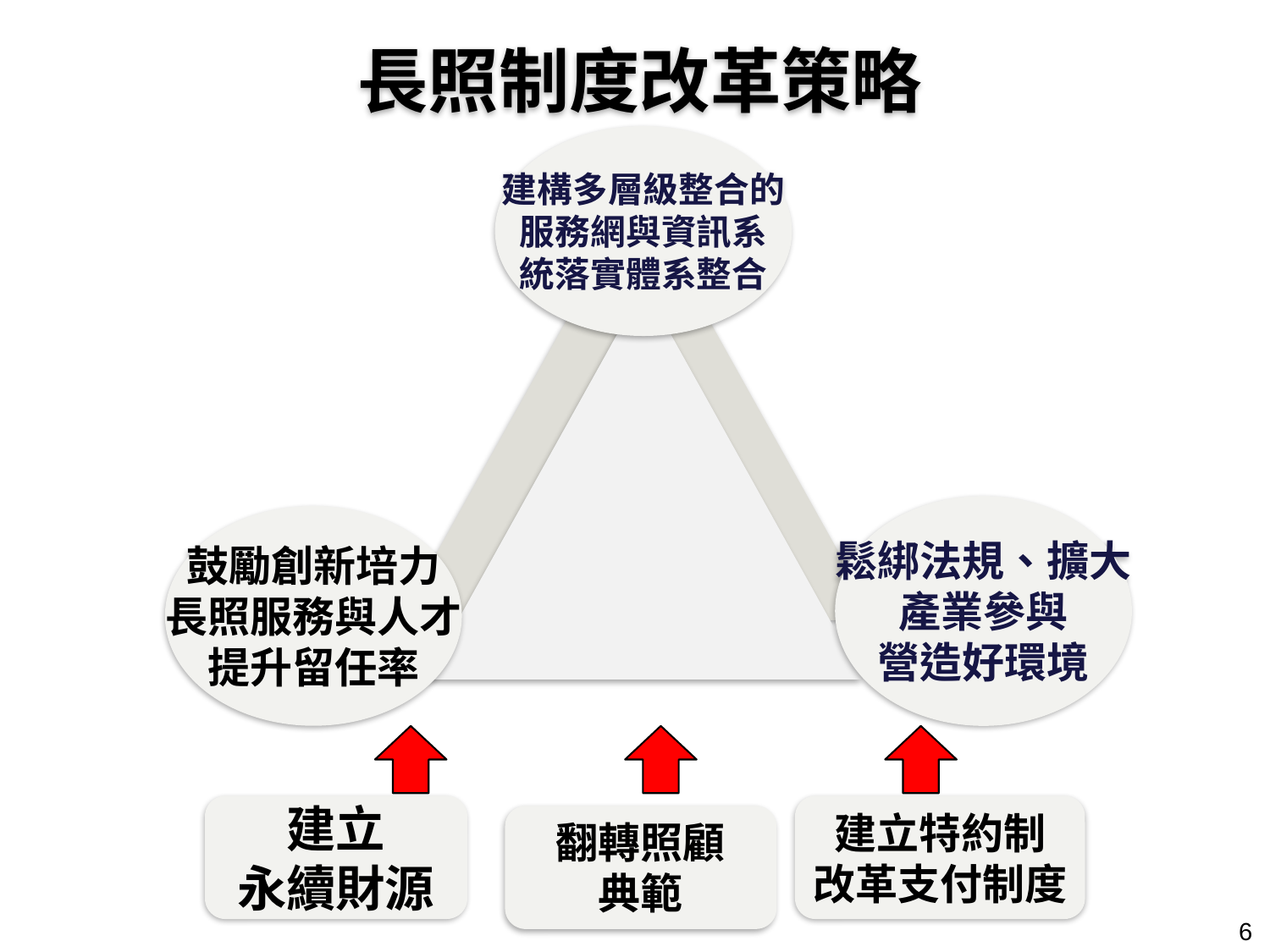

長照制度改革策略
建構多層級整合的
服務網與資訊系
統落實體系整合

鬆綁法規、擴大
產業參與
營造好環境
鼓勵創新培力
長照服務與人才
提升留任率

建立
永續財源
建立特約制
改革支付制度
翻轉照顧
典範
6